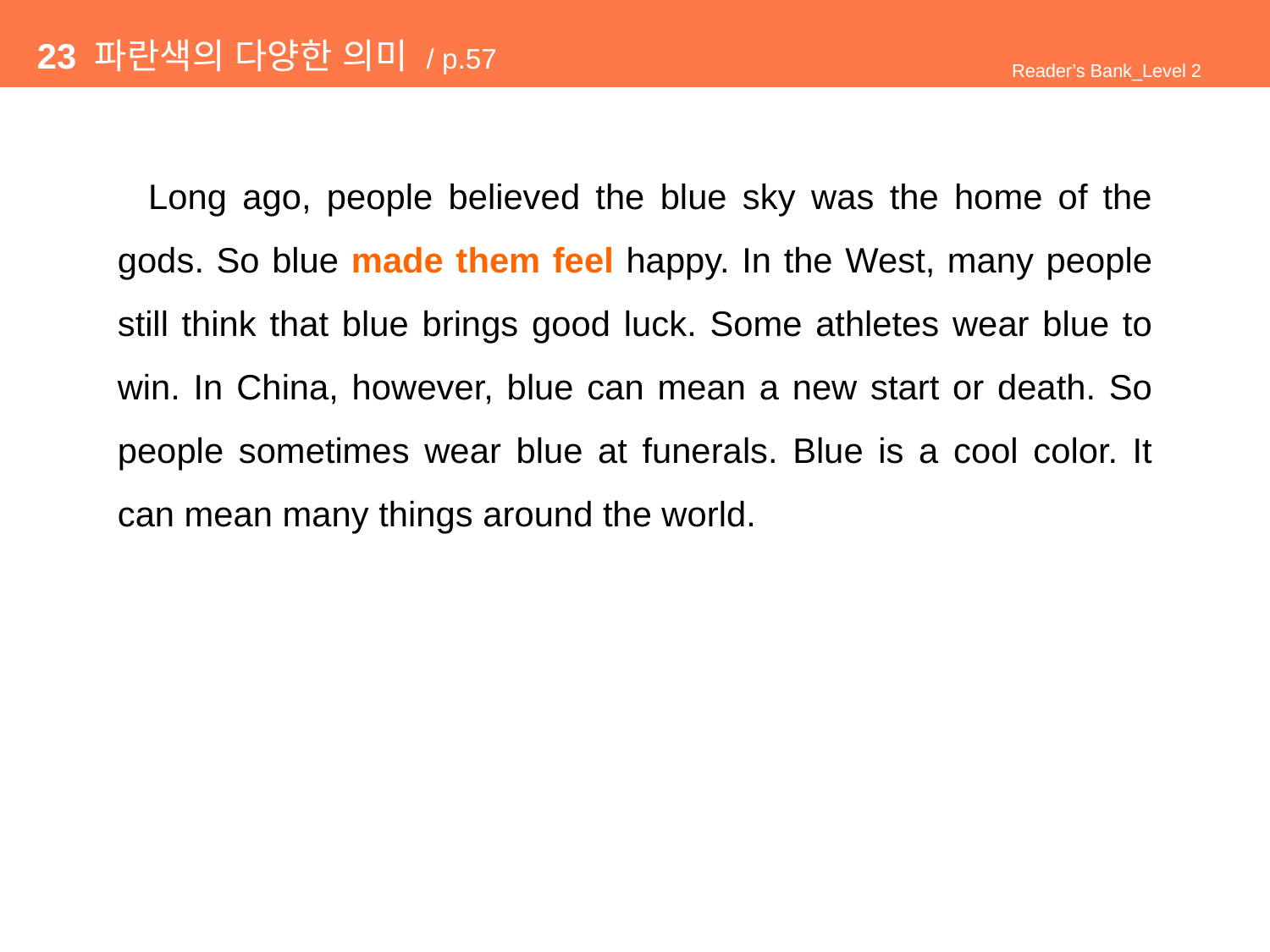

# 23 파란색의 다양한 의미 / p.57
Reader’s Bank_Level 2
  Long ago, people believed the blue sky was the home of the gods. So blue made them feel happy. In the West, many people still think that blue brings good luck. Some athletes wear blue to win. In China, however, blue can mean a new start or death. So people sometimes wear blue at funerals. Blue is a cool color. It can mean many things around the world.